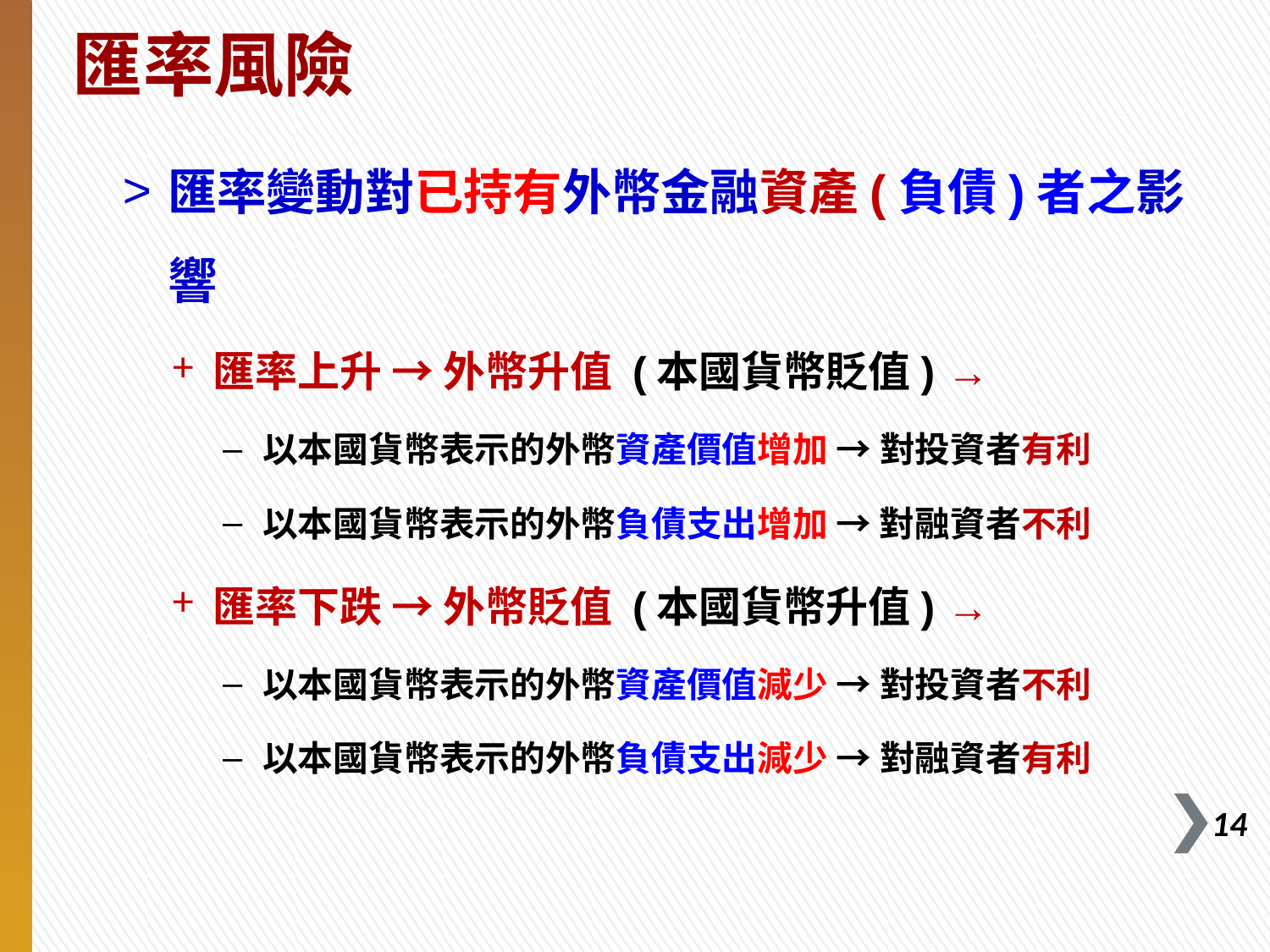

# 匯率風險
匯率變動對已持有外幣金融資產(負債)者之影響
匯率上升 → 外幣升值 (本國貨幣貶值) →
以本國貨幣表示的外幣資產價值增加 → 對投資者有利
以本國貨幣表示的外幣負債支出增加 → 對融資者不利
匯率下跌 → 外幣貶值 (本國貨幣升值) →
以本國貨幣表示的外幣資產價值減少 → 對投資者不利
以本國貨幣表示的外幣負債支出減少 → 對融資者有利
14